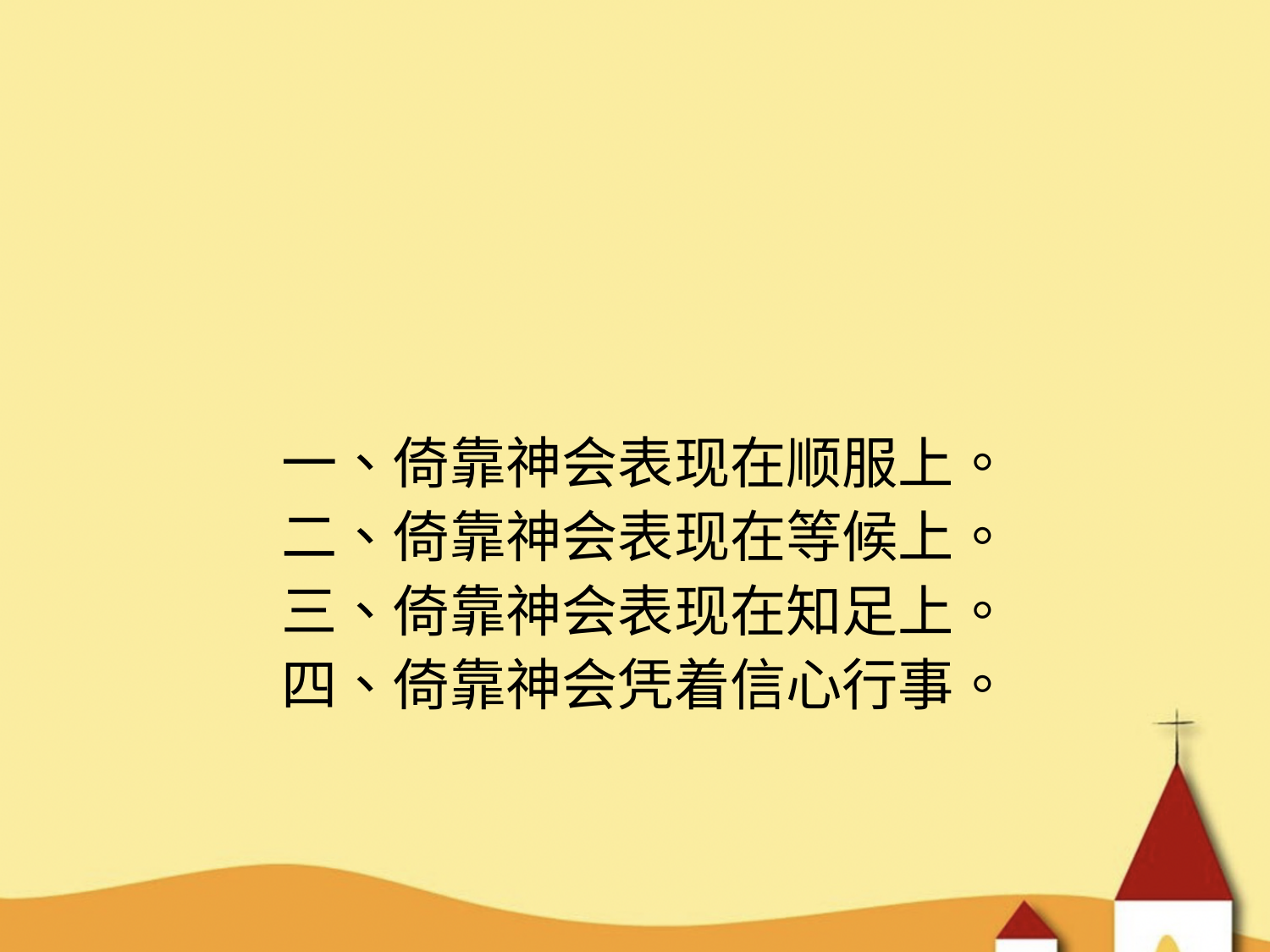

#
一、倚靠神会表现在顺服上。
二、倚靠神会表现在等候上。
三、倚靠神会表现在知足上。
四、倚靠神会凭着信心行事。